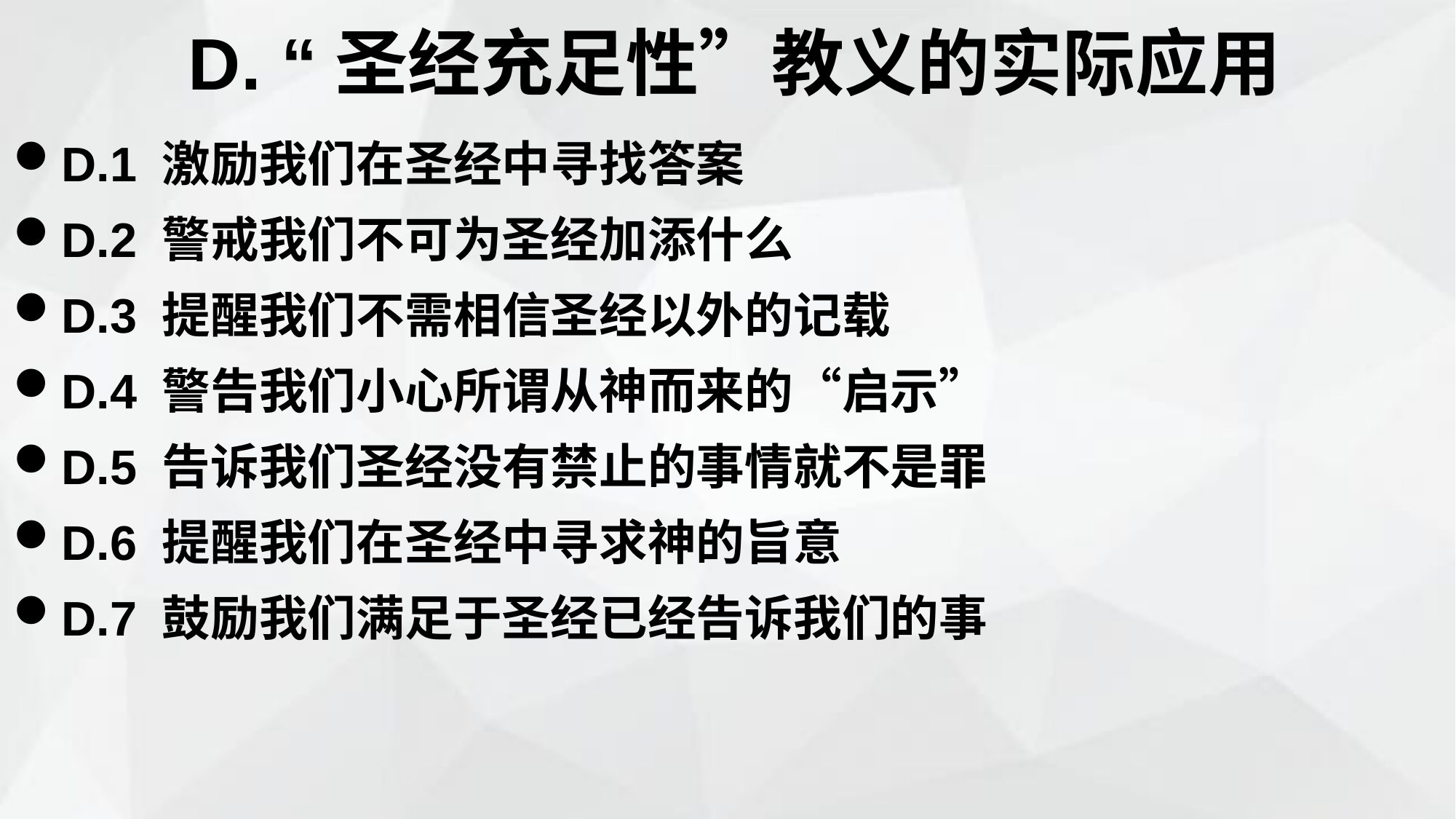

D. “圣经充足性”教义的实际应用
D.1 激励我们在圣经中寻找答案
D.2 警戒我们不可为圣经加添什么
D.3 提醒我们不需相信圣经以外的记载
D.4 警告我们小心所谓从神而来的“启示”
D.5 告诉我们圣经没有禁止的事情就不是罪
D.6 提醒我们在圣经中寻求神的旨意
D.7 鼓励我们满足于圣经已经告诉我们的事

12